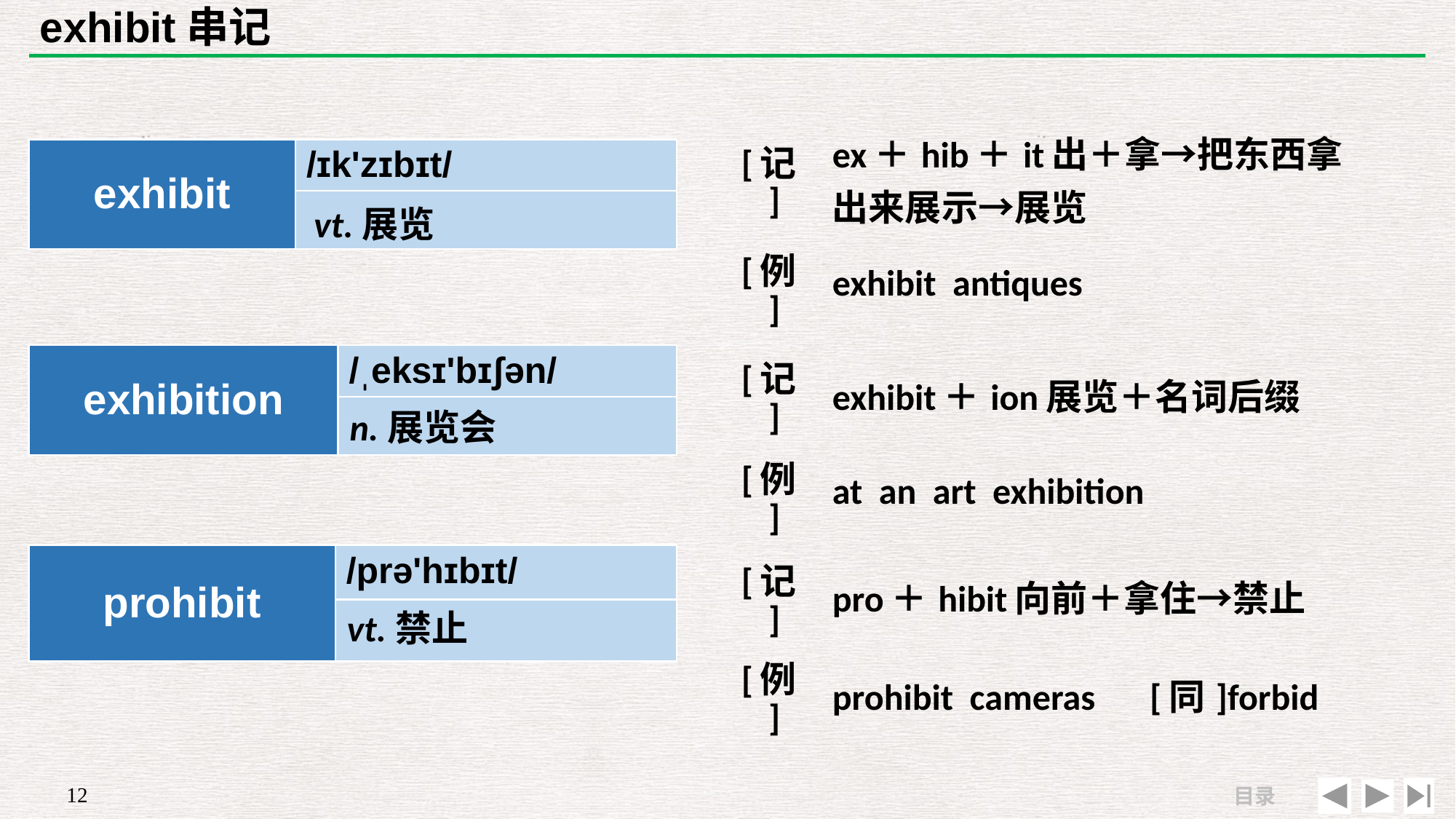

# exhibit串记

| [记] | ex＋hib＋it出＋拿→把东西拿出来展示→展览 |
| --- | --- |
| [例] | exhibit antiques |
| exhibit | /ɪk'zɪbɪt/ |
| --- | --- |
|  |  |
vt.展览
| [记] | exhibit＋ion展览＋名词后缀 |
| --- | --- |
| [例] | at an art exhibition |
| exhibition | /ˌeksɪ'bɪʃən/ |
| --- | --- |
|  |  |
n.展览会
| prohibit | /prə'hɪbɪt/ |
| --- | --- |
|  |  |
| [记] | pro＋hibit向前＋拿住→禁止 |
| --- | --- |
| [例] | prohibit cameras　[同]forbid |
vt.禁止